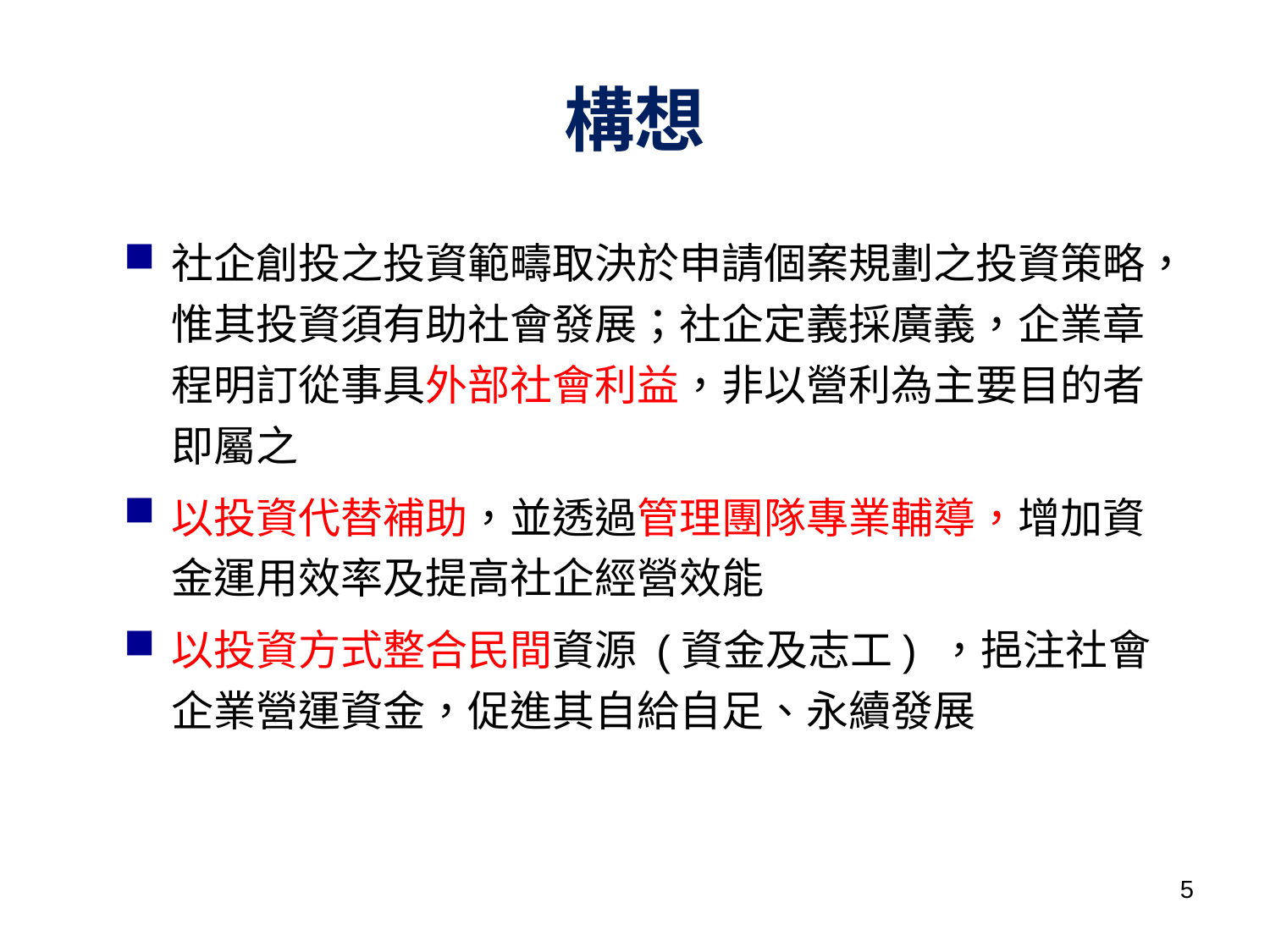

# 構想
社企創投之投資範疇取決於申請個案規劃之投資策略，惟其投資須有助社會發展；社企定義採廣義，企業章程明訂從事具外部社會利益，非以營利為主要目的者即屬之
以投資代替補助，並透過管理團隊專業輔導，增加資金運用效率及提高社企經營效能
以投資方式整合民間資源 (資金及志工) ，挹注社會企業營運資金，促進其自給自足、永續發展

5